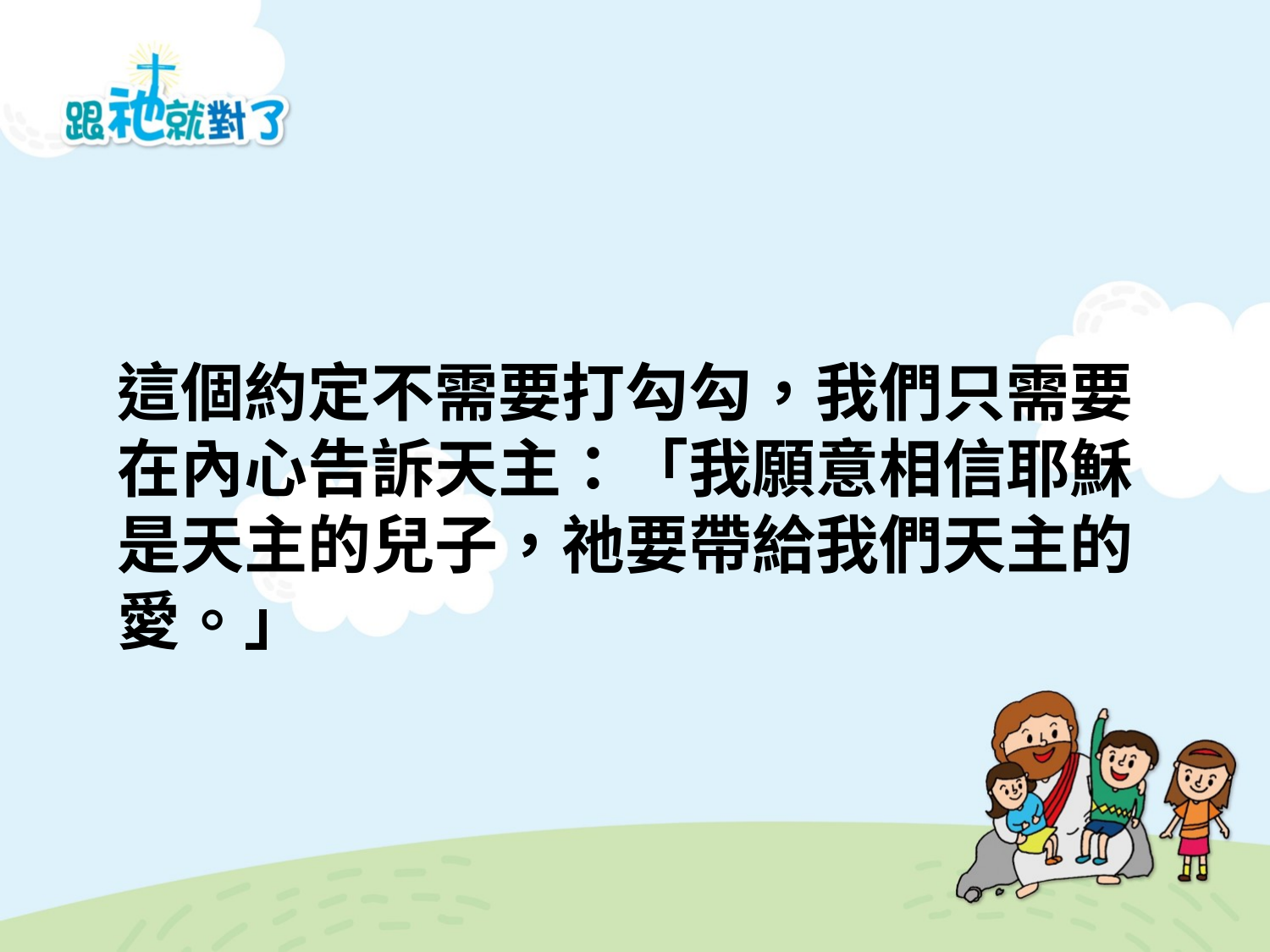

這個約定不需要打勾勾，我們只需要在內心告訴天主：「我願意相信耶穌是天主的兒子，祂要帶給我們天主的愛。」